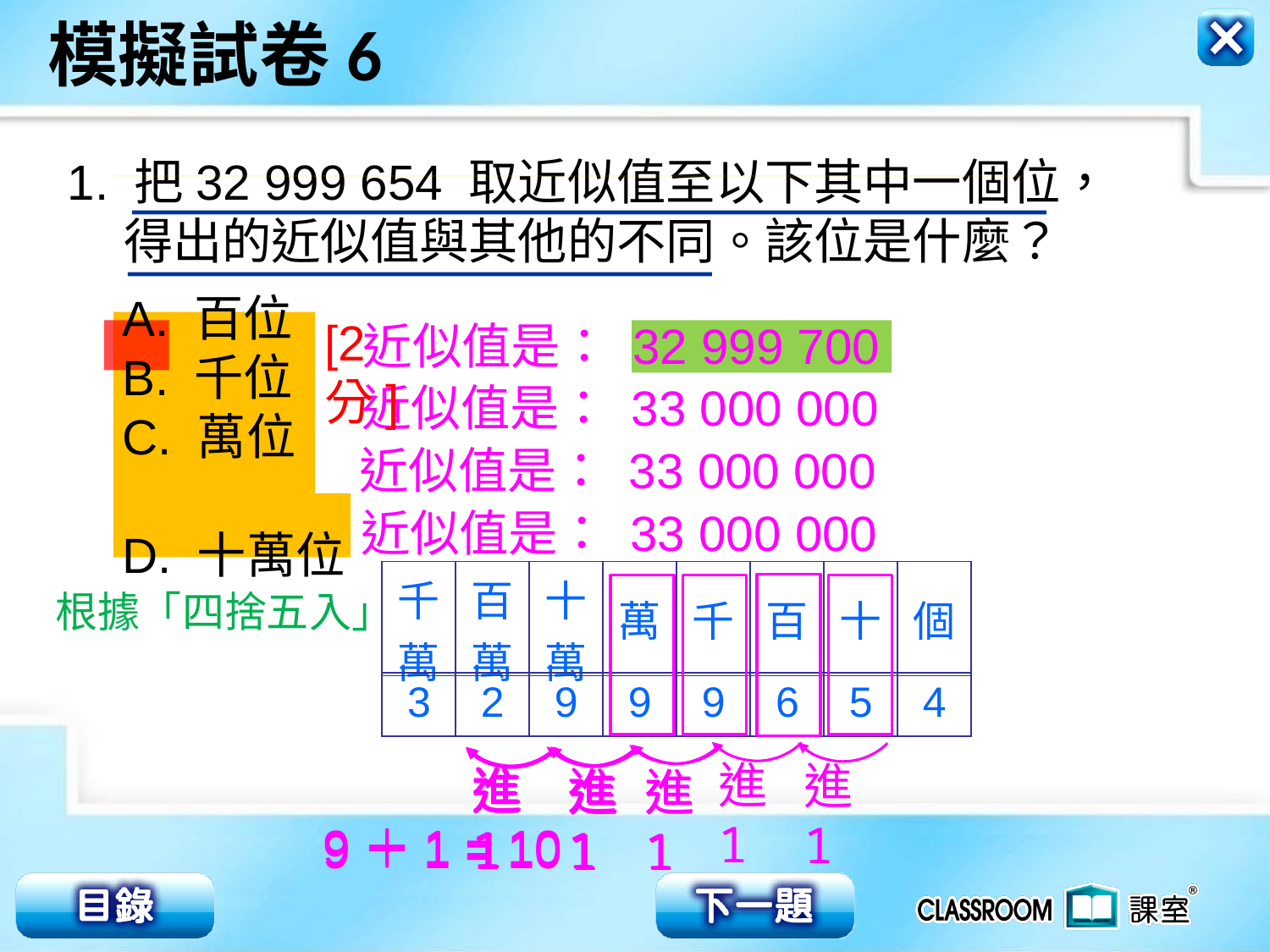

1. 把32 999 654 取近似值至以下其中一個位，得出的近似值與其他的不同。該位是什麼？

[2分]
近似值是： 32 999 700
A. 百位
B. 千位
C. 萬位
D. 十萬位

近似值是： 33 000 000

近似值是： 33 000 000

近似值是： 33 000 000
| 千萬 | 百萬 | 十萬 | 萬 | 千 | 百 | 十 | 個 |
| --- | --- | --- | --- | --- | --- | --- | --- |

根據「四捨五入」

| 3 | 2 | 9 | 9 | 9 | 6 | 5 | 4 |
| --- | --- | --- | --- | --- | --- | --- | --- |
進1
進1
進1
進1
進1
進1
進1
進1
進1
進1
9＋1 = 10
9＋1 = 10